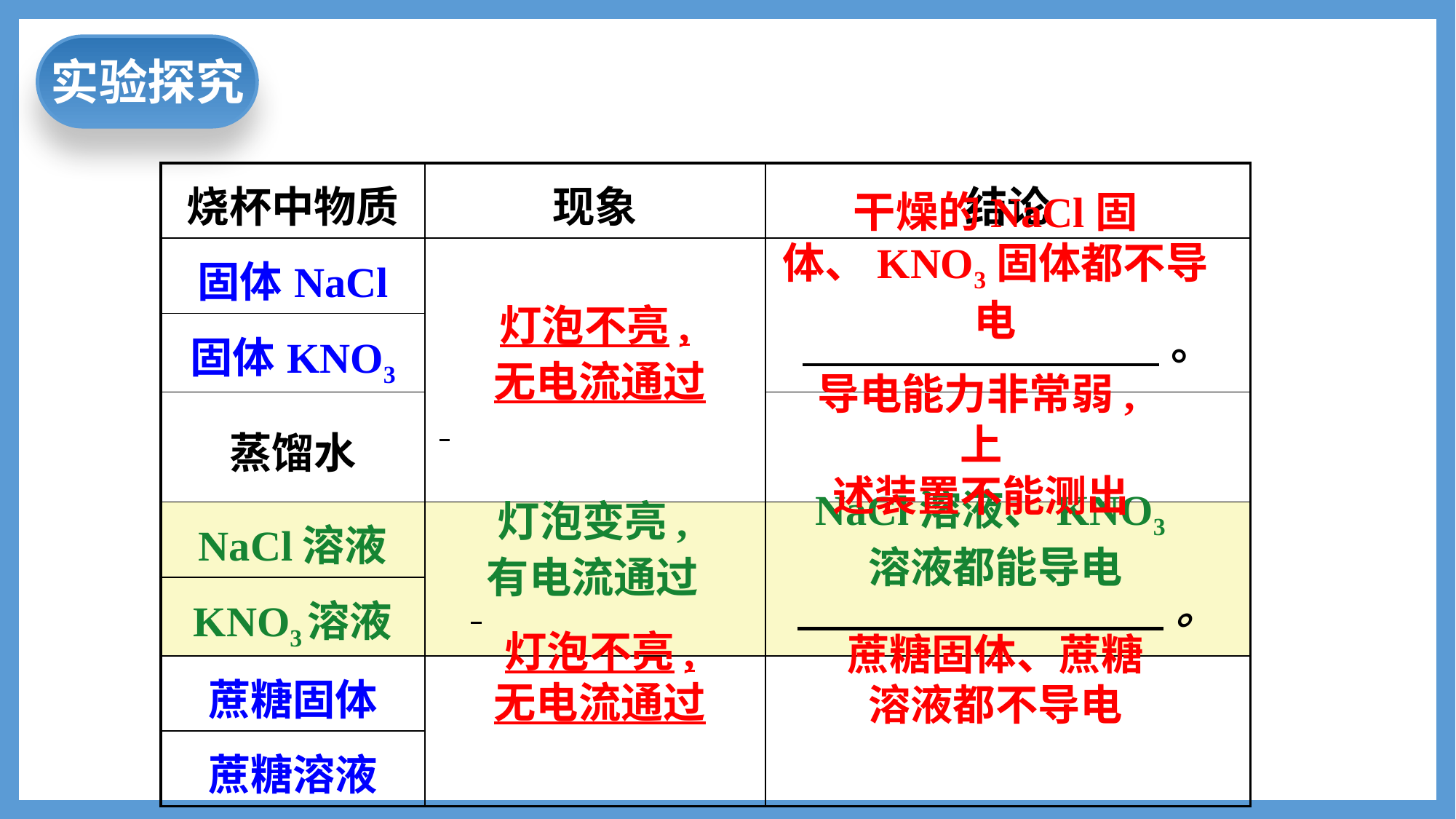

实验探究
| 烧杯中物质 | 现象 | 结论 |
| --- | --- | --- |
| 固体NaCl |  | 。 |
| 固体KNO3 |  |  |
| 蒸馏水 |  |  |
| NaCl溶液 |  | 。 |
| KNO3溶液 |  |  |
| 蔗糖固体 |  |  |
| 蔗糖溶液 |  |  |
干燥的NaCl固体、KNO3固体都不导电
灯泡不亮,无电流通过
导电能力非常弱,上
述装置不能测出
灯泡变亮,
有电流通过
NaCl溶液、KNO3溶液都能导电
灯泡不亮,
无电流通过
蔗糖固体、蔗糖溶液都不导电